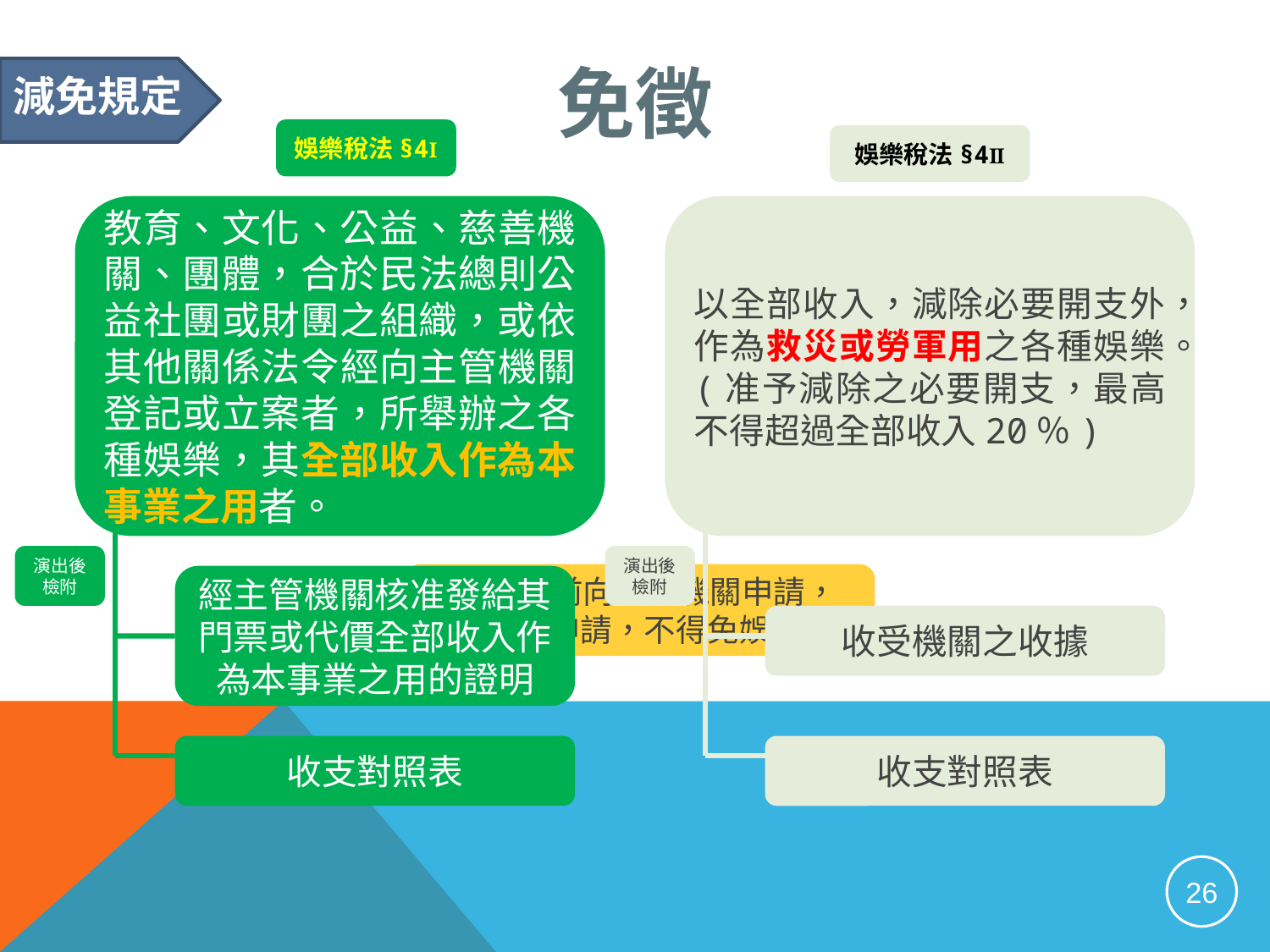

免徵
減免規定

娛樂稅法§4Ⅰ
娛樂稅法§4Ⅱ
教育、文化、公益、慈善機關、團體，合於民法總則公益社團或財團之組織，或依其他關係法令經向主管機關登記或立案者，所舉辦之各種娛樂，其全部收入作為本事業之用者。
以全部收入，減除必要開支外，作為救災或勞軍用之各種娛樂。(准予減除之必要開支，最高不得超過全部收入20％)
演出後
檢附
演出後
檢附
演出7日前向稽徵機關申請，未經事前申請，不得免娛樂稅。
經主管機關核准發給其門票或代價全部收入作為本事業之用的證明
收受機關之收據
收支對照表
收支對照表
26